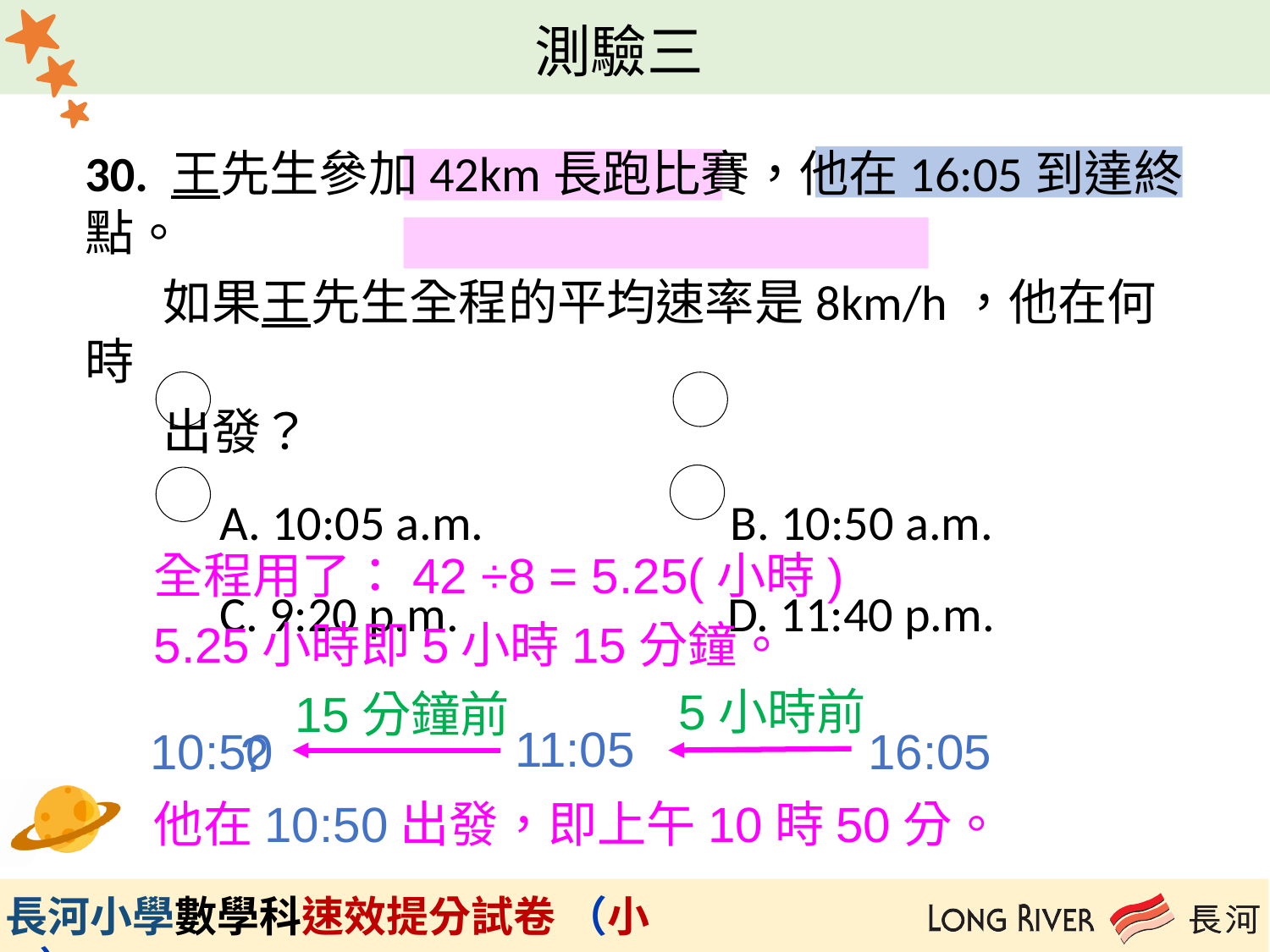

30. 王先生參加42km長跑比賽，他在16:05到達終點。
      如果王先生全程的平均速率是8km/h，他在何時
      出發？
            A. 10:05 a.m.                      B. 10:50 a.m.
            C. 9:20 p.m.                        D. 11:40 p.m.

 D.

全程用了：42 ÷8 = 5.25(小時)
5.25小時即5小時15分鐘。
5小時前
15分鐘前
11:05
10:50
16:05
?
他在10:50出發，即上午10時50分。